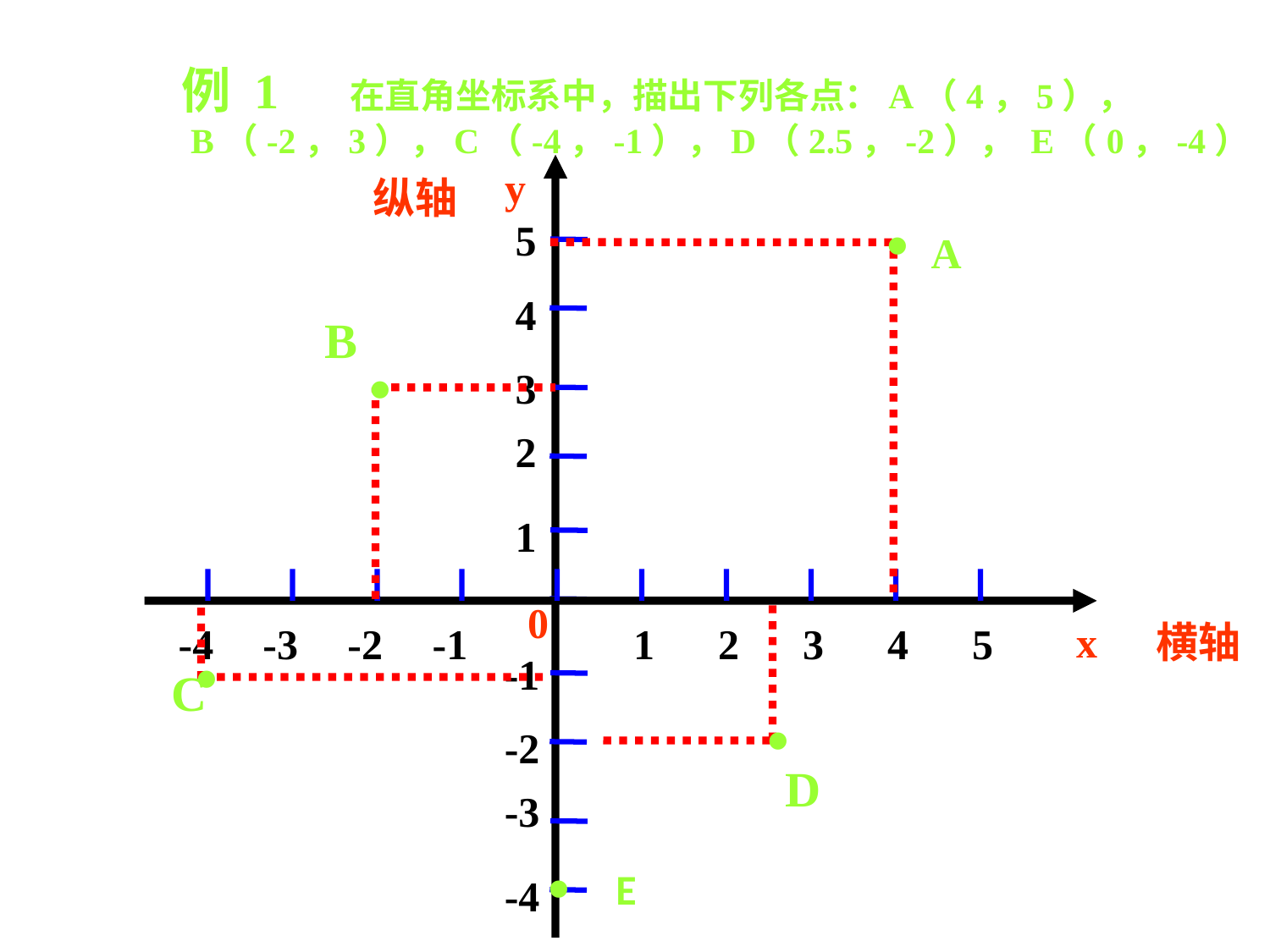

例 1       在直角坐标系中，描出下列各点：A（4，5），
 B（-2，3），C（-4，-1），D（2.5，-2）， E（0，-4）

y
纵轴

5

4
3

2
1

-1

-2
-3

-4
·
A

B
·

-4
-3
-2
-1
1
2
3
4
5
0
·

x
横轴
C
·

D
·
E